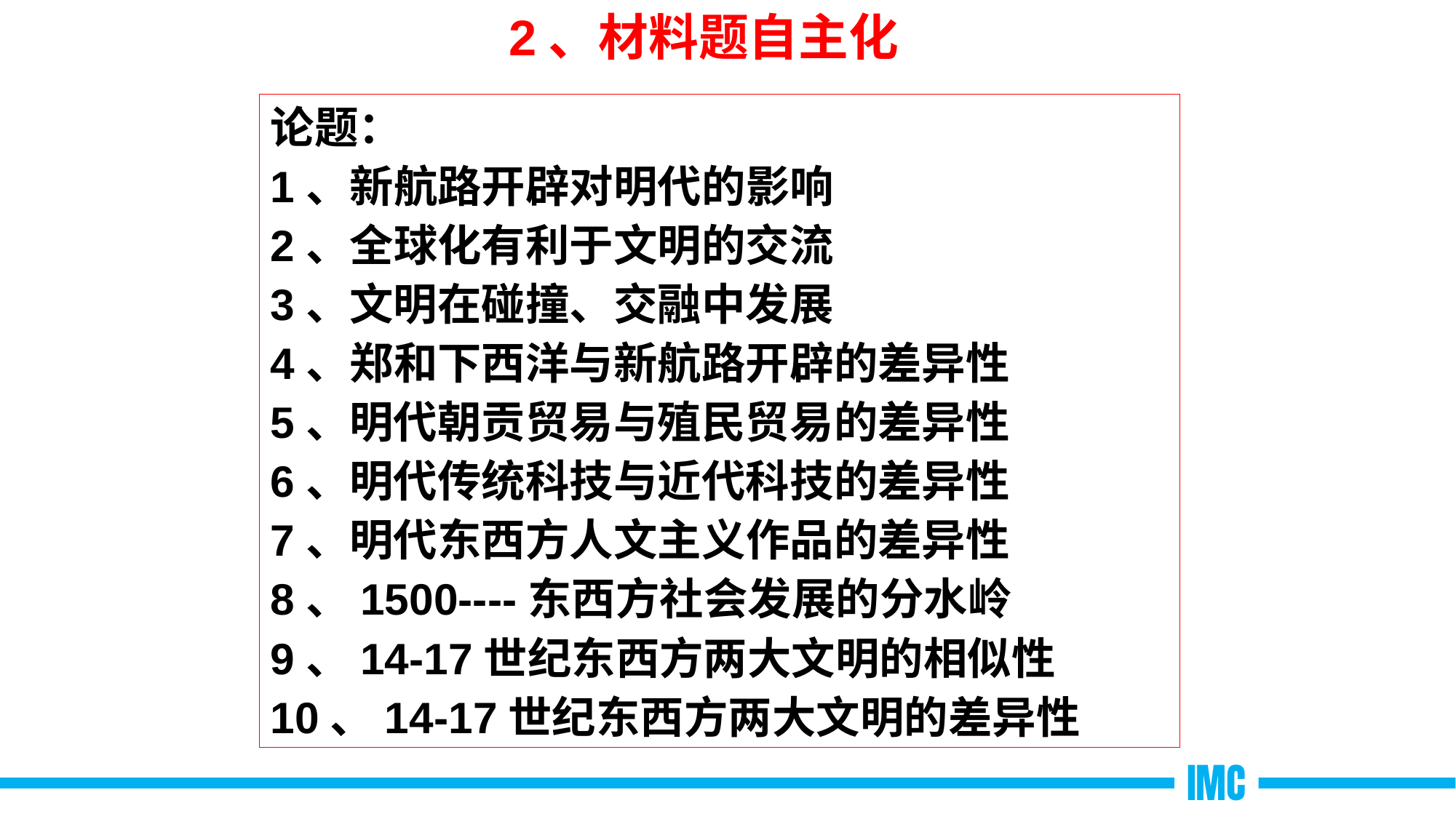

2、材料题自主化
论题：
1、新航路开辟对明代的影响
2、全球化有利于文明的交流
3、文明在碰撞、交融中发展
4、郑和下西洋与新航路开辟的差异性
5、明代朝贡贸易与殖民贸易的差异性
6、明代传统科技与近代科技的差异性
7、明代东西方人文主义作品的差异性
8、1500----东西方社会发展的分水岭
9、14-17世纪东西方两大文明的相似性
10、14-17世纪东西方两大文明的差异性